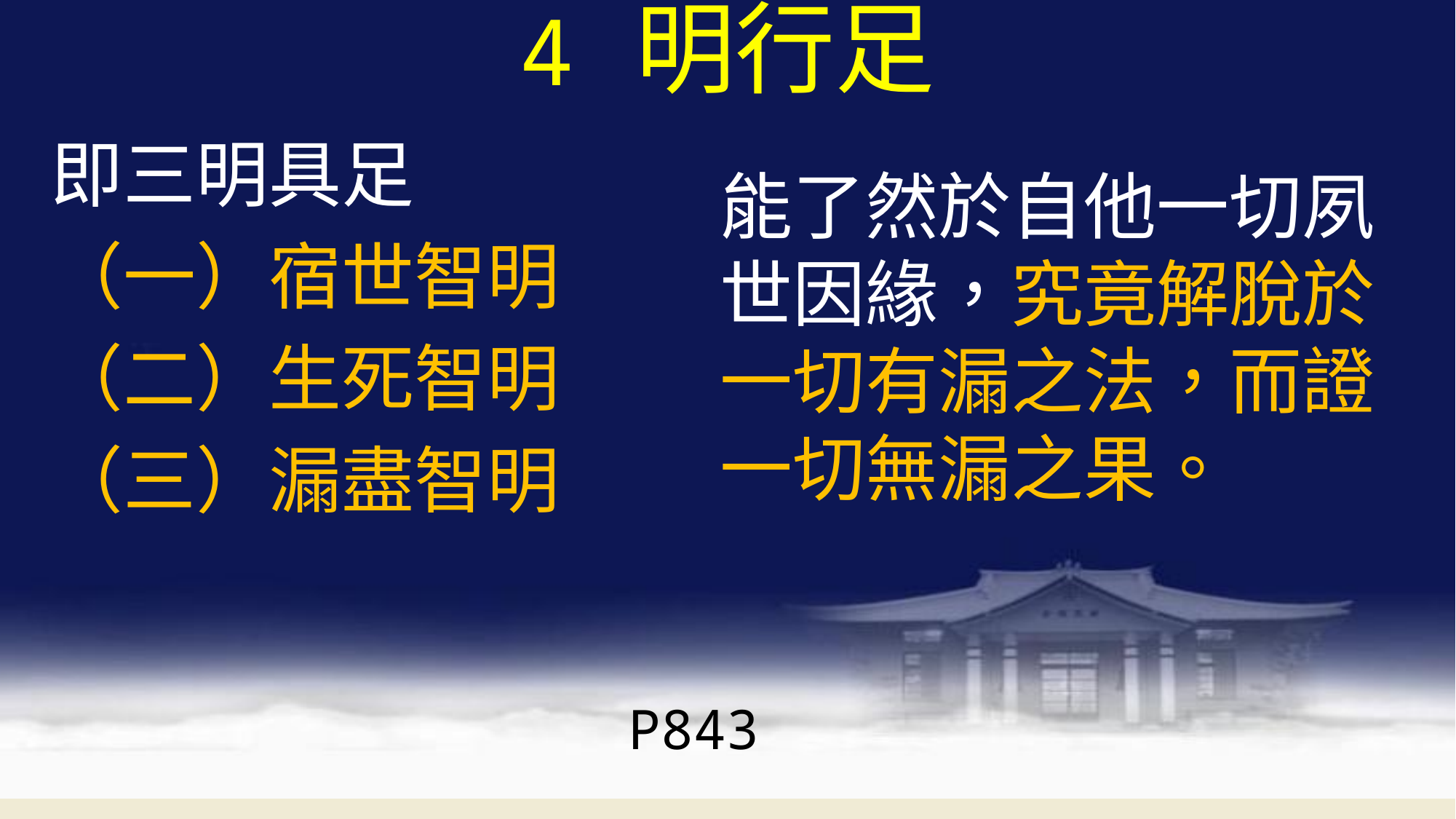

# 4 明行足
即三明具足
（一）宿世智明
（二）生死智明
（三）漏盡智明
能了然於自他一切夙世因緣，究竟解脫於一切有漏之法，而證一切無漏之果。
P843